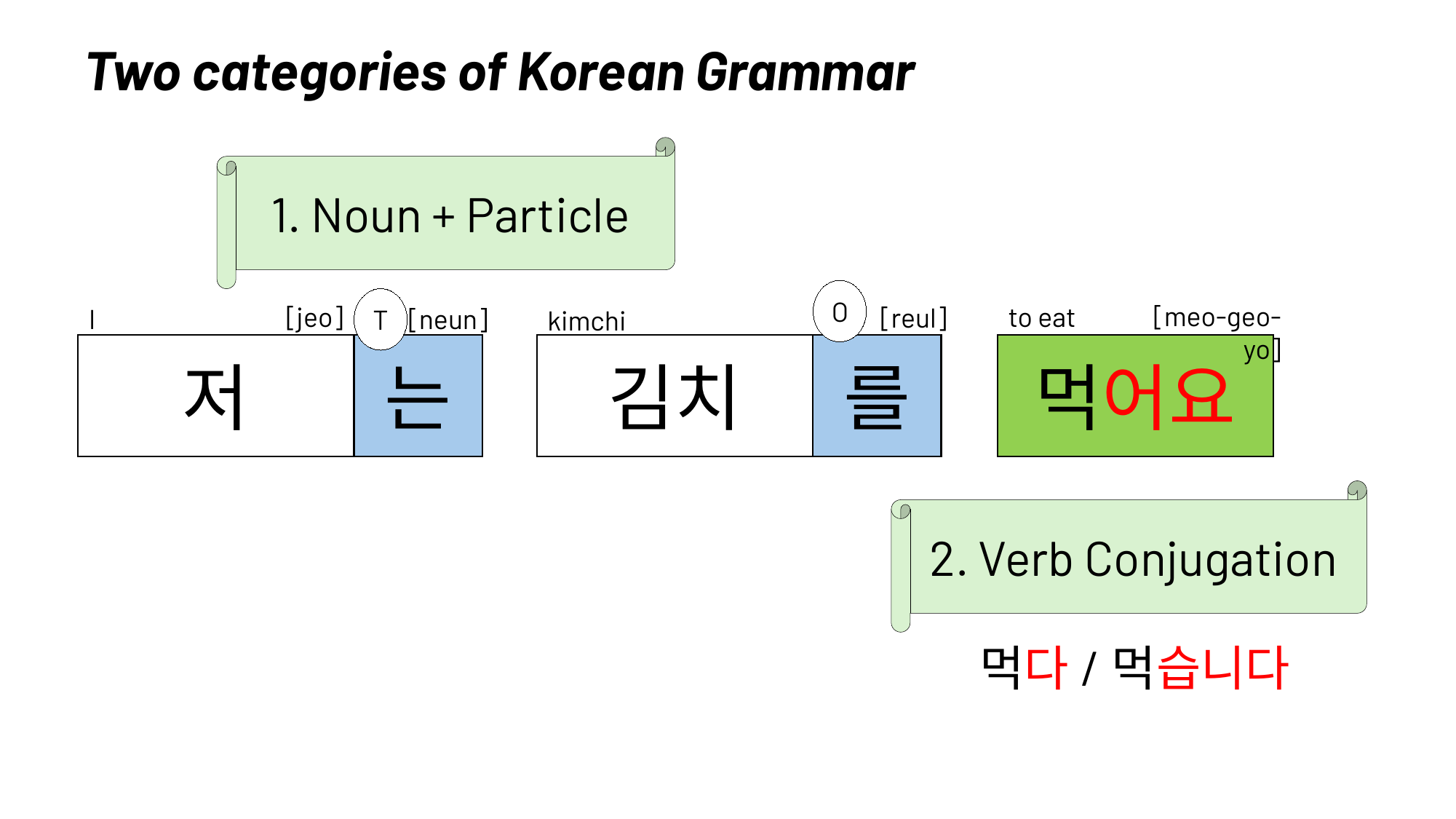

Two categories of Korean Grammar
1. Noun + Particle
O
T
[meo-geo-yo]
to eat
[jeo]
[reul]
I
[neun]
kimchi
먹어요
저
는
김치
를
2. Verb Conjugation
먹다/먹습니다